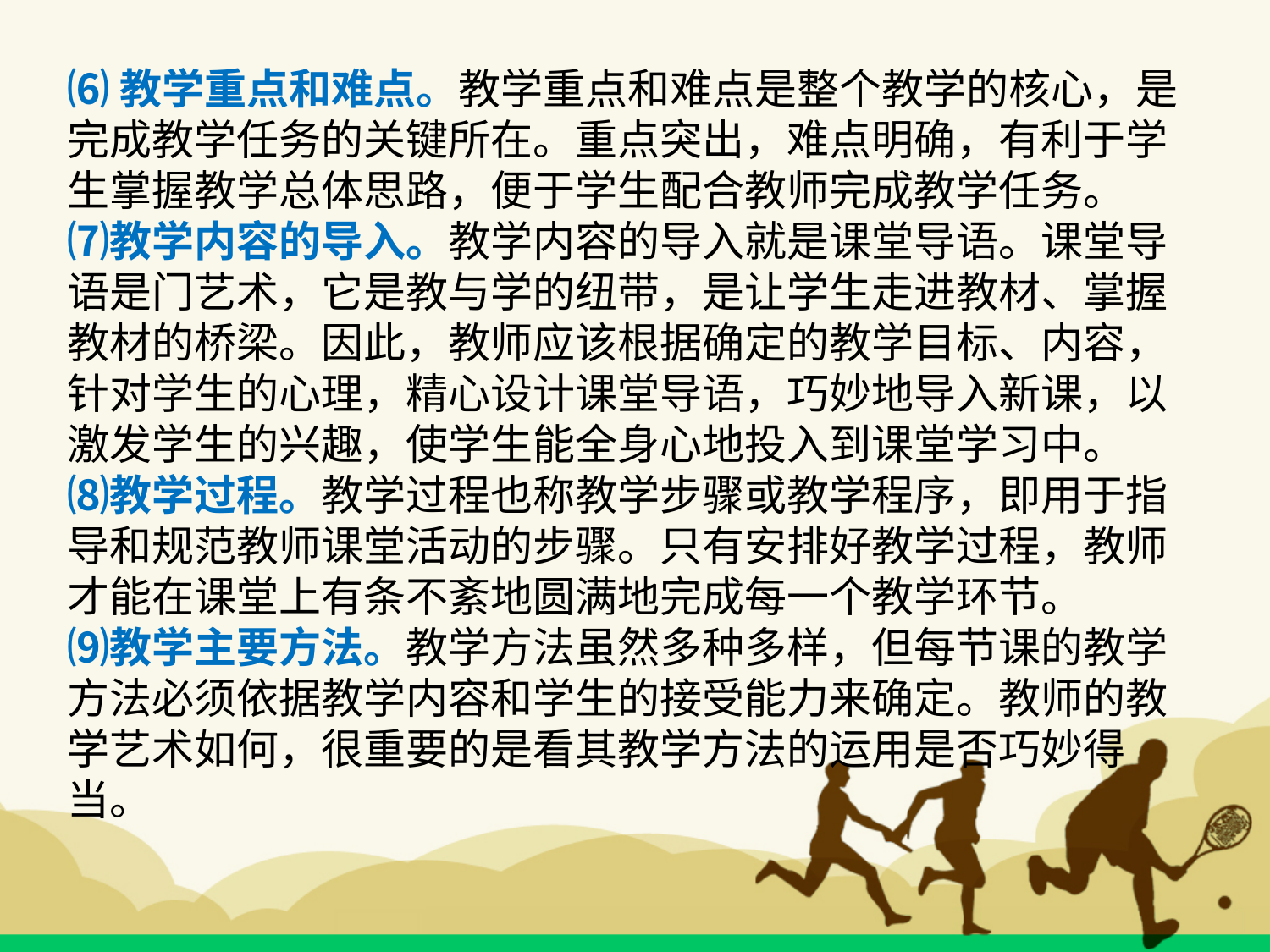

⑹教学重点和难点。教学重点和难点是整个教学的核心，是完成教学任务的关键所在。重点突出，难点明确，有利于学生掌握教学总体思路，便于学生配合教师完成教学任务。
⑺教学内容的导入。教学内容的导入就是课堂导语。课堂导语是门艺术，它是教与学的纽带，是让学生走进教材、掌握教材的桥梁。因此，教师应该根据确定的教学目标、内容，针对学生的心理，精心设计课堂导语，巧妙地导入新课，以激发学生的兴趣，使学生能全身心地投入到课堂学习中。
⑻教学过程。教学过程也称教学步骤或教学程序，即用于指导和规范教师课堂活动的步骤。只有安排好教学过程，教师才能在课堂上有条不紊地圆满地完成每一个教学环节。
⑼教学主要方法。教学方法虽然多种多样，但每节课的教学方法必须依据教学内容和学生的接受能力来确定。教师的教学艺术如何，很重要的是看其教学方法的运用是否巧妙得当。